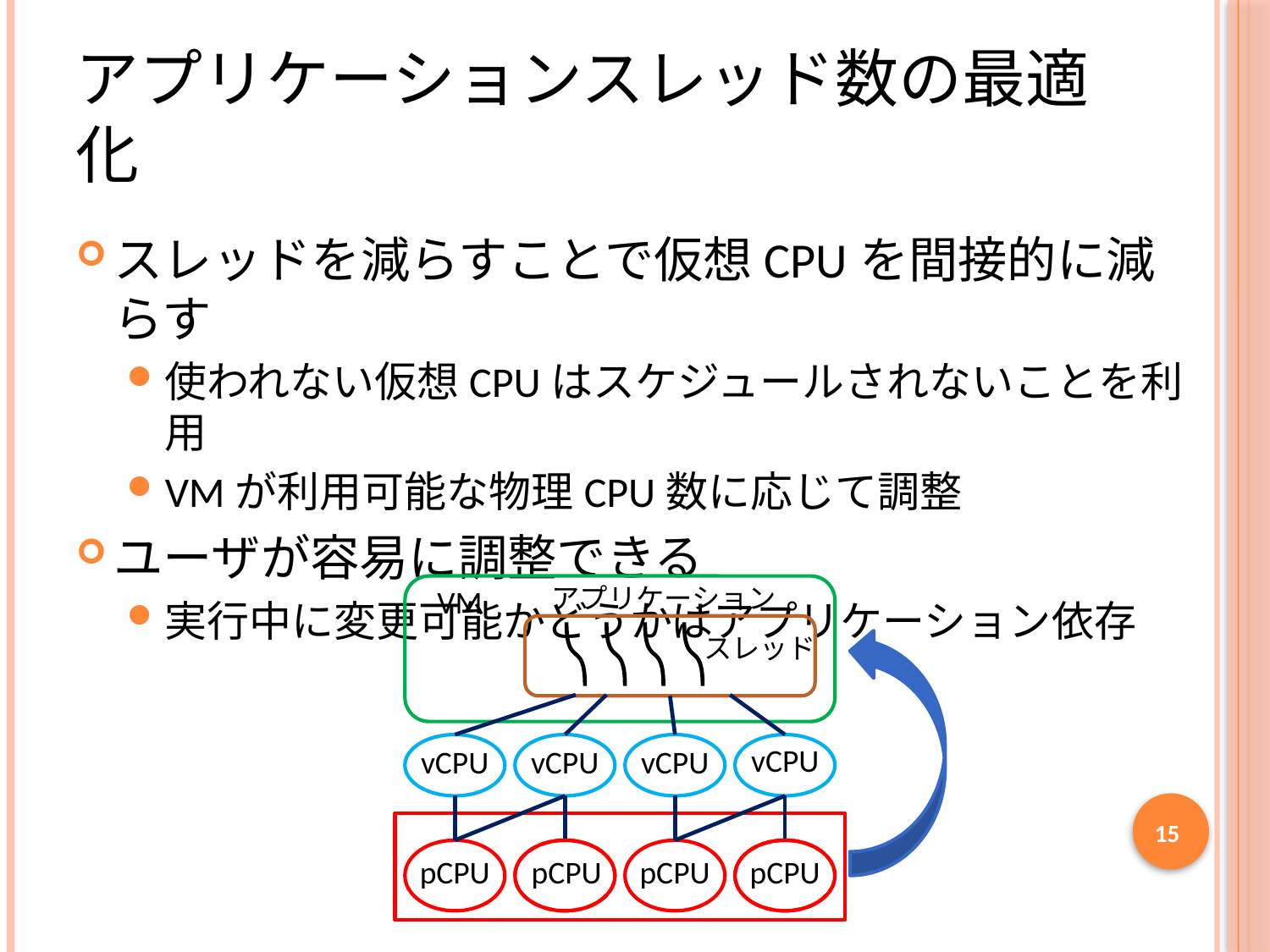

# アプリケーションスレッド数の最適化
スレッドを減らすことで仮想CPUを間接的に減らす
使われない仮想CPUはスケジュールされないことを利用
VMが利用可能な物理CPU数に応じて調整
ユーザが容易に調整できる
実行中に変更可能かどうかはアプリケーション依存
アプリケーション
VM

スレッド

vCPU
vCPU
vCPU
vCPU
15

pCPU
pCPU
pCPU
pCPU